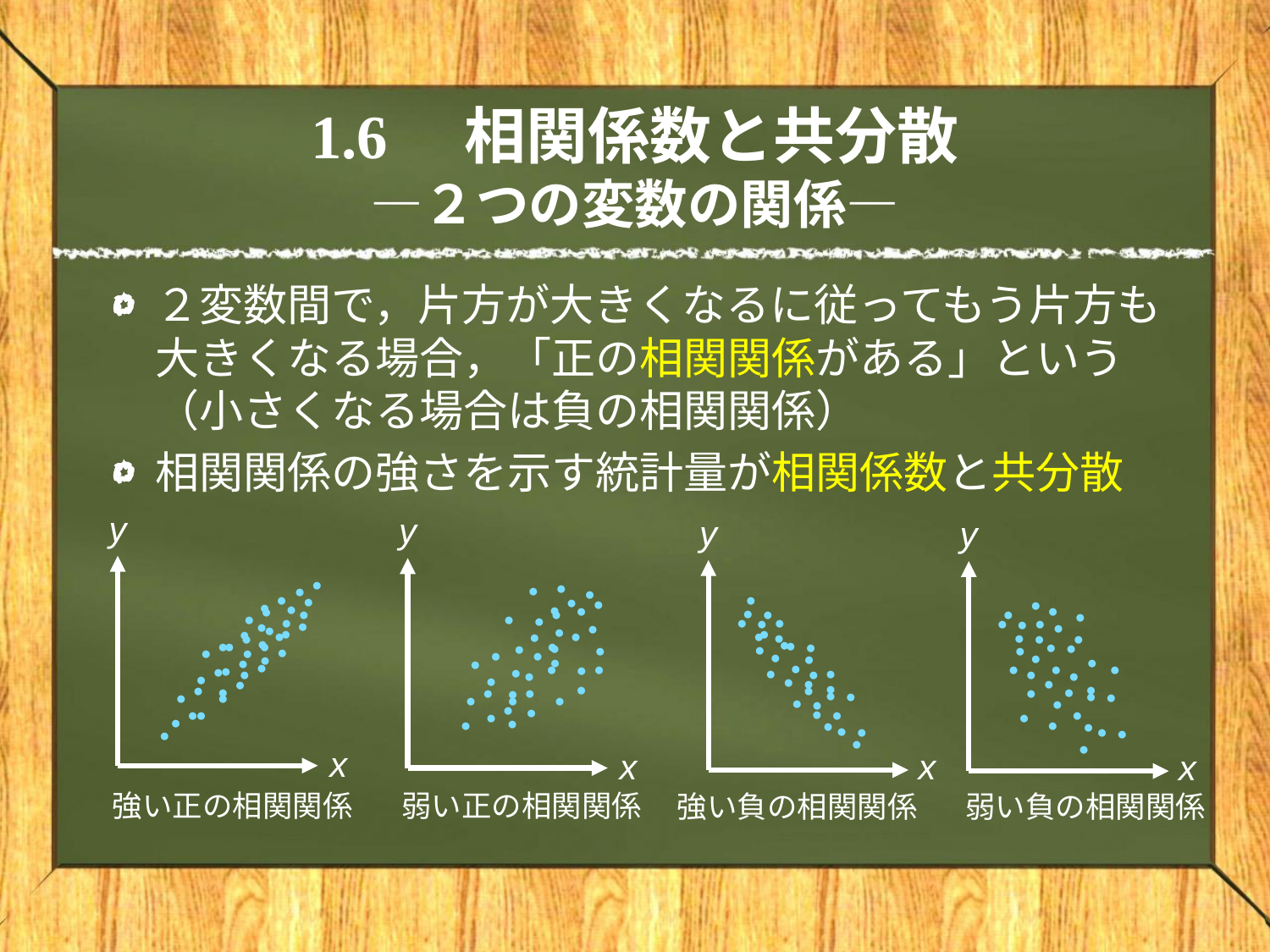

# 1.6　相関係数と共分散 ―２つの変数の関係―
２変数間で，片方が大きくなるに従ってもう片方も大きくなる場合，「正の相関関係がある」という（小さくなる場合は負の相関関係）
相関関係の強さを示す統計量が相関係数と共分散
y
y
y
y
●
●
●
●
●
●
●
●
●
●
●
●
●
●
●
●
●
●
●
●
●
●
●
●
●
●
●
●
●
●
●
●
●
●
●
●
●
●
●
●
●
●
●
●
●
●
●
●
●
●
●
●
●
●
●
●
●
●
●
●
●
●
●
●
●
●
●
●
●
●
●
●
●
●
●
●
●
●
●
●
●
●
●
●
●
●
●
●
●
●
●
●
●
●
●
●
●
●
●
●
●
●
●
●
●
●
●
●
●
●
●
●
●
●
●
●
●
●
●
●
●
●
●
●
●
●
●
●
●
●
●
●
●
●
●
●
●
●
●
●
●
●
●
●
●
●
●
●
x
x
x
x
弱い正の相関関係
強い正の相関関係
強い負の相関関係
弱い負の相関関係